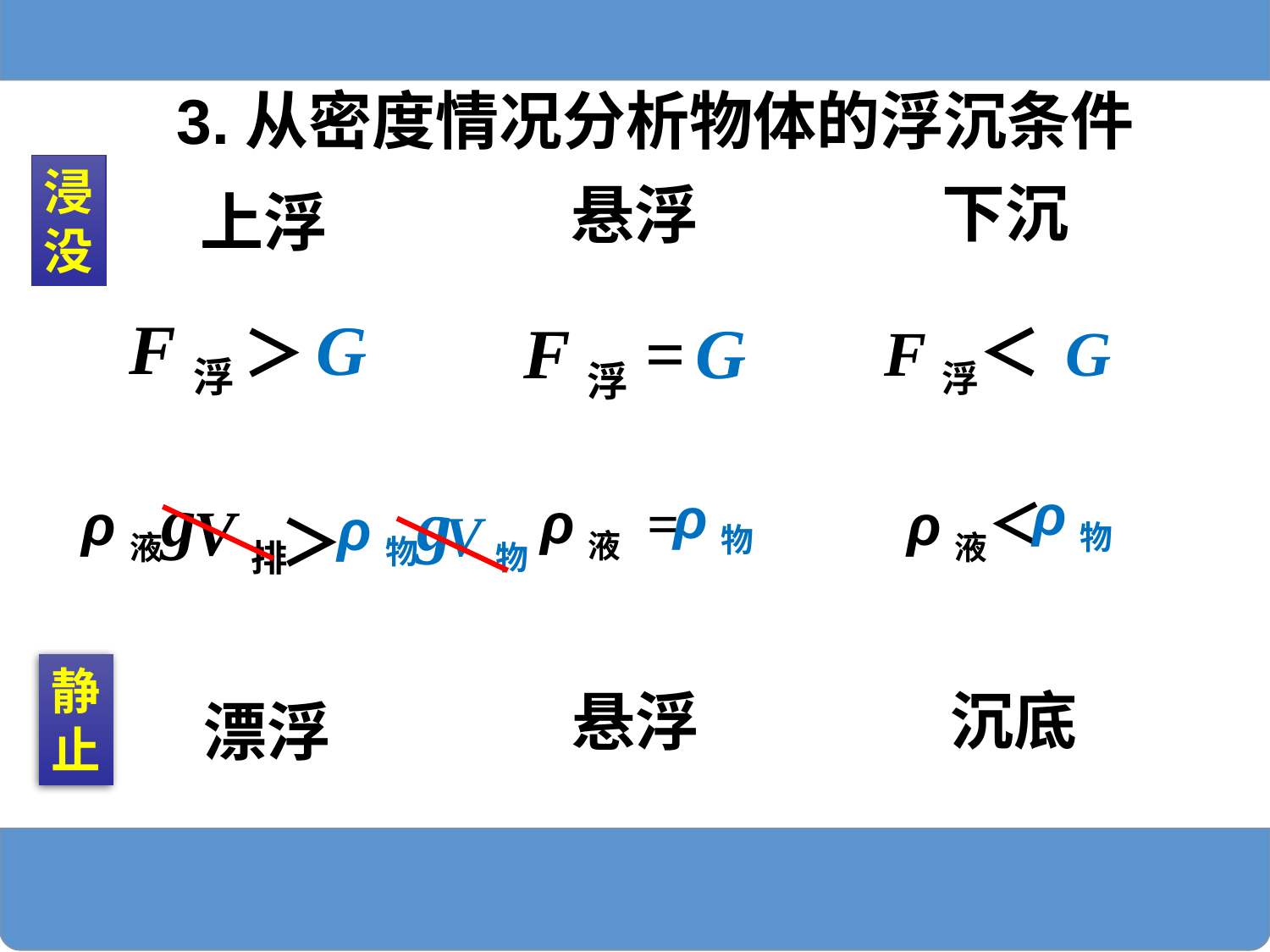

3.从密度情况分析物体的浮沉条件
浸
没
下沉
悬浮
上浮
F浮
G
F浮= G
F浮＜ G
＞
 g
ρ物
ρ液＜
 g
ρ物
ρ液 =
ρ液
 V排
ρ物
V物
＞
静
止
沉底
悬浮
漂浮